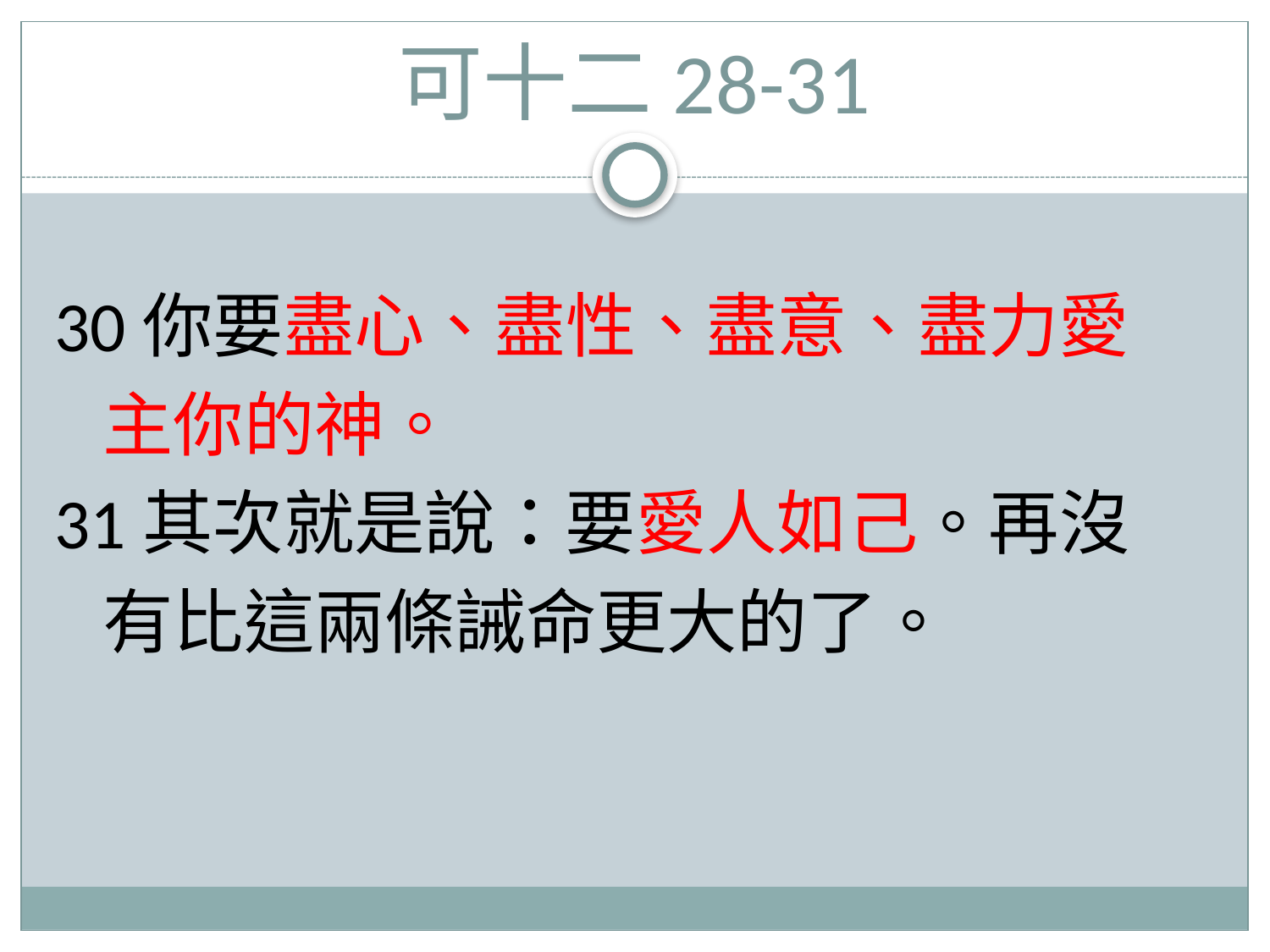

# 可十二28-31
30你要盡心、盡性、盡意、盡力愛
  主你的神。
31其次就是說：要愛人如己。再沒
  有比這兩條誡命更大的了。